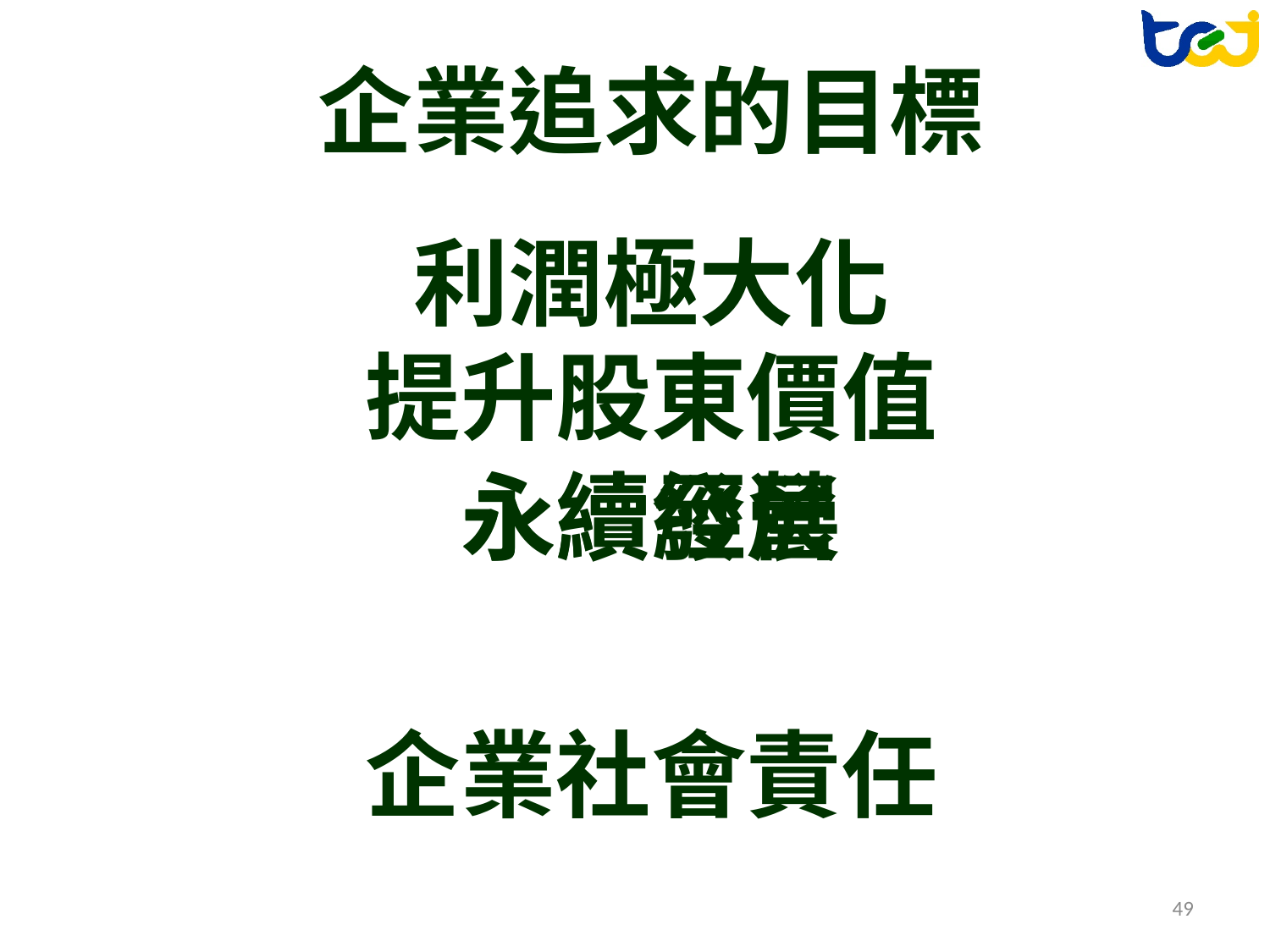

企業追求的目標
利潤極大化
提升股東價值
永續經營
永續發展
企業社會責任
49